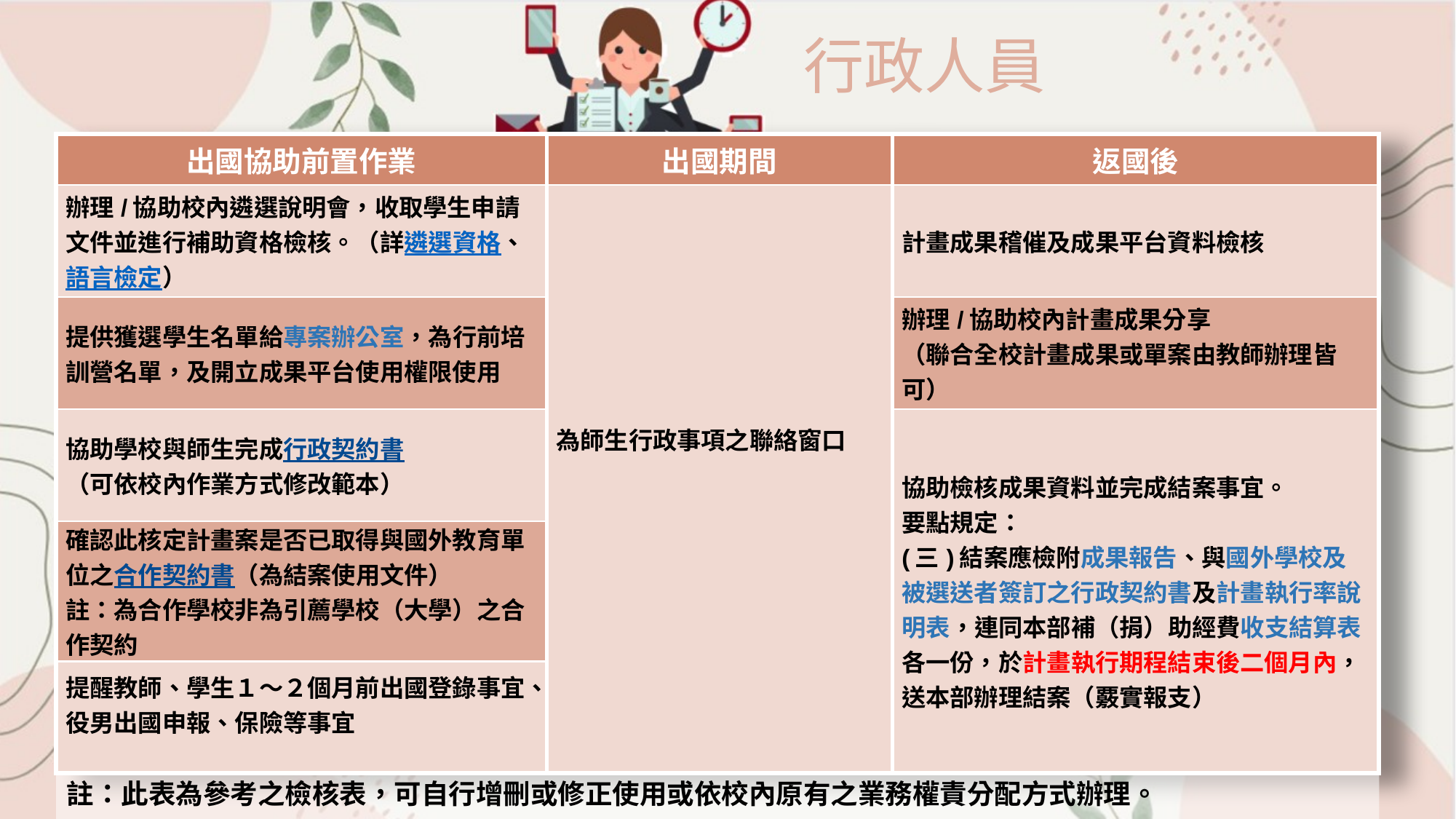

行政人員
| 出國協助前置作業 | 出國期間 | 返國後 |
| --- | --- | --- |
| 辦理/協助校內遴選說明會，收取學生申請文件並進行補助資格檢核。（詳遴選資格、語言檢定） | 為師生行政事項之聯絡窗口 | 計畫成果稽催及成果平台資料檢核 |
| 提供獲選學生名單給專案辦公室，為行前培訓營名單，及開立成果平台使用權限使用 |  | 辦理/協助校內計畫成果分享 （聯合全校計畫成果或單案由教師辦理皆可） |
| 協助學校與師生完成行政契約書 （可依校內作業方式修改範本） |  | 協助檢核成果資料並完成結案事宜。 要點規定： (三)結案應檢附成果報告、與國外學校及被選送者簽訂之行政契約書及計畫執行率說明表，連同本部補（捐）助經費收支結算表各一份，於計畫執行期程結束後二個月內，送本部辦理結案（覈實報支） |
| 確認此核定計畫案是否已取得與國外教育單位之合作契約書（為結案使用文件） 註：為合作學校非為引薦學校（大學）之合作契約 |  |  |
| 提醒教師、學生１～２個月前出國登錄事宜、役男出國申報、保險等事宜 |  |  |
#

註：此表為參考之檢核表，可自行增刪或修正使用或依校內原有之業務權責分配方式辦理。